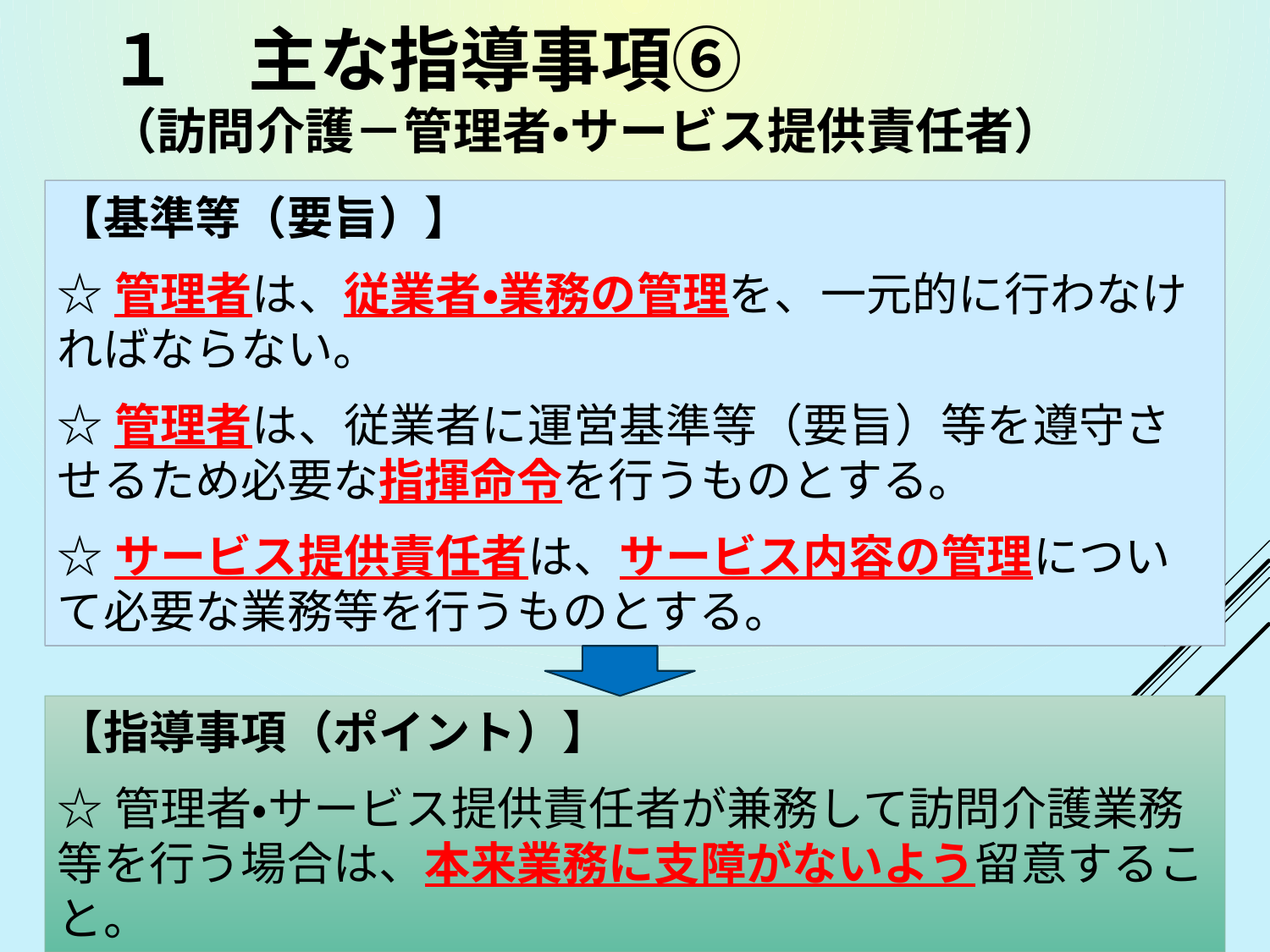

# １　主な指導事項⑥ （訪問介護－管理者・サービス提供責任者）
【基準等（要旨）】
☆管理者は、従業者・業務の管理を、一元的に行わなければならない。
☆管理者は、従業者に運営基準等（要旨）等を遵守させるため必要な指揮命令を行うものとする。
☆サービス提供責任者は、サービス内容の管理について必要な業務等を行うものとする。

【指導事項（ポイント）】
☆管理者・サービス提供責任者が兼務して訪問介護業務等を行う場合は、本来業務に支障がないよう留意すること。
7